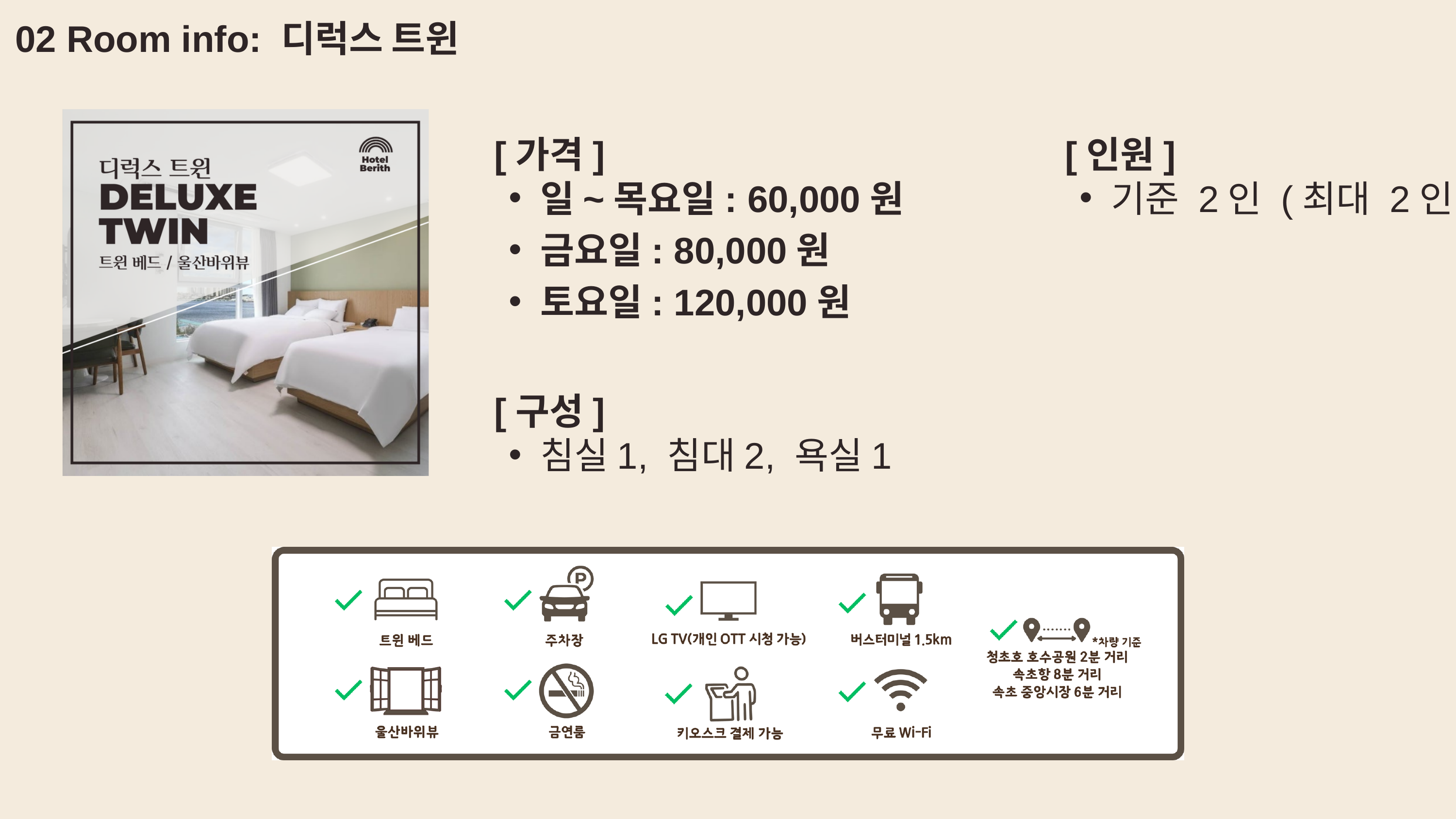

02 Room info: 디럭스 트윈

[가격]
[인원]
일~목요일: 60,000원
금요일: 80,000원
토요일: 120,000원
기준 2인 (최대 2인)
[구성]
침실1, 침대2, 욕실1